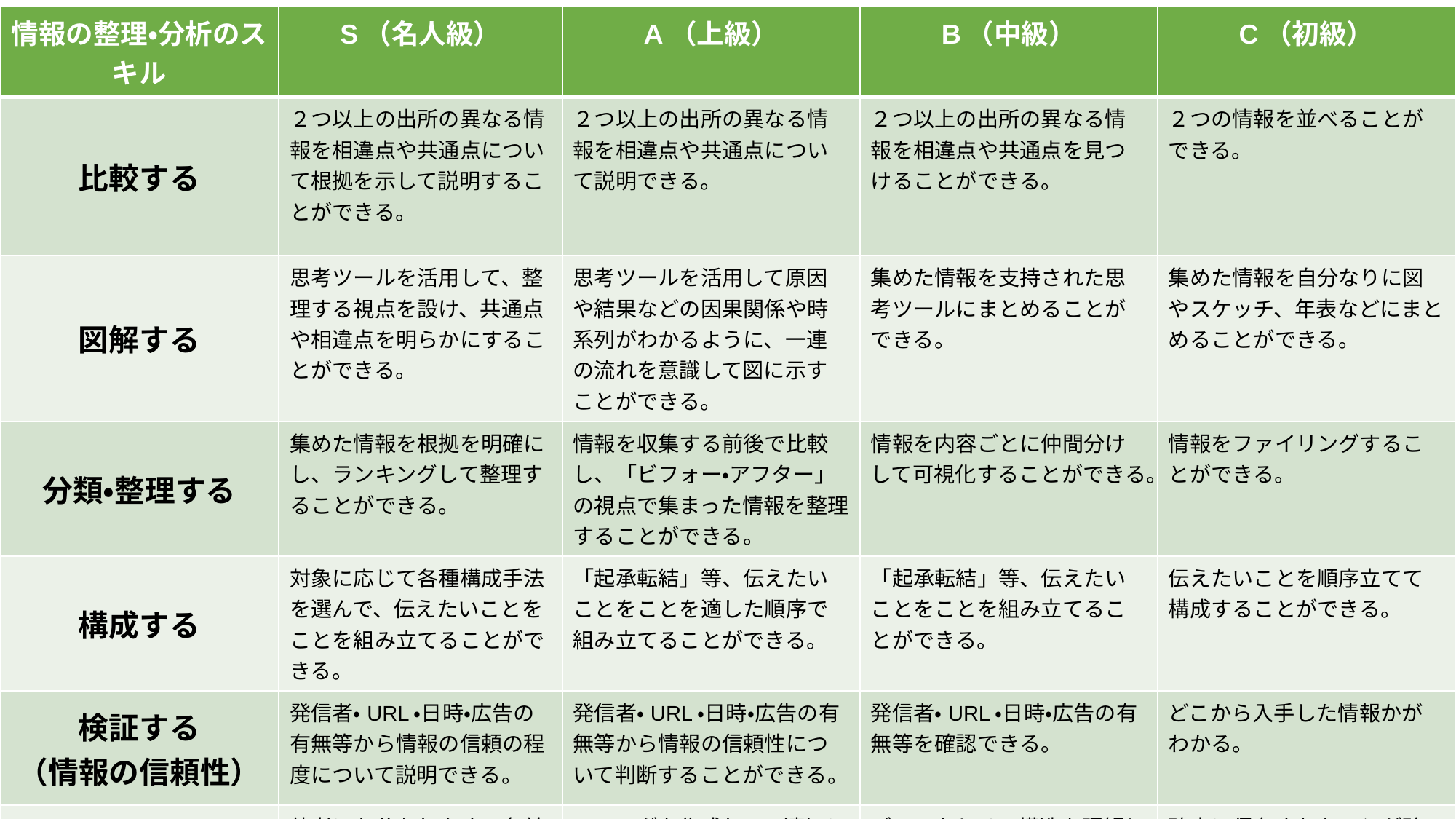

| 情報の整理・分析のスキル | S（名人級） | A（上級） | B（中級） | C（初級） |
| --- | --- | --- | --- | --- |
| 比較する | ２つ以上の出所の異なる情報を相違点や共通点について根拠を示して説明することができる。 | ２つ以上の出所の異なる情報を相違点や共通点について説明できる。 | ２つ以上の出所の異なる情報を相違点や共通点を見つけることができる。 | ２つの情報を並べることができる。 |
| 図解する | 思考ツールを活用して、整理する視点を設け、共通点や相違点を明らかにすることができる。 | 思考ツールを活用して原因や結果などの因果関係や時系列がわかるように、一連の流れを意識して図に示すことができる。 | 集めた情報を支持された思考ツールにまとめることができる。 | 集めた情報を自分なりに図やスケッチ、年表などにまとめることができる。 |
| 分類・整理する | 集めた情報を根拠を明確にし、ランキングして整理することができる。 | 情報を収集する前後で比較し、「ビフォー・アフター」の視点で集まった情報を整理することができる。 | 情報を内容ごとに仲間分けして可視化することができる。 | 情報をファイリングすることができる。 |
| 構成する | 対象に応じて各種構成手法を選んで、伝えたいことをことを組み立てることができる。 | 「起承転結」等、伝えたいことをことを適した順序で組み立てることができる。 | 「起承転結」等、伝えたいことをことを組み立てることができる。 | 伝えたいことを順序立てて構成することができる。 |
| 検証する （情報の信頼性） | 発信者・URL・日時・広告の有無等から情報の信頼の程度について説明できる。 | 発信者・URL・日時・広告の有無等から情報の信頼性について判断することができる。 | 発信者・URL・日時・広告の有無等を確認できる。 | どこから入手した情報かがわかる。 |
| デジタル情報の 管理 | 他者にも分かりやすい名前をつけたり、必要に応じてバックアップすることができる。 | フォルダを作成して、適切にファイルを分類・並び替えができる。 | ディレクトリの構造を理解して、保存・読み込みができる。 | 確実に保存されたことが確認できる。必要なファイルを読み込める。 |
#